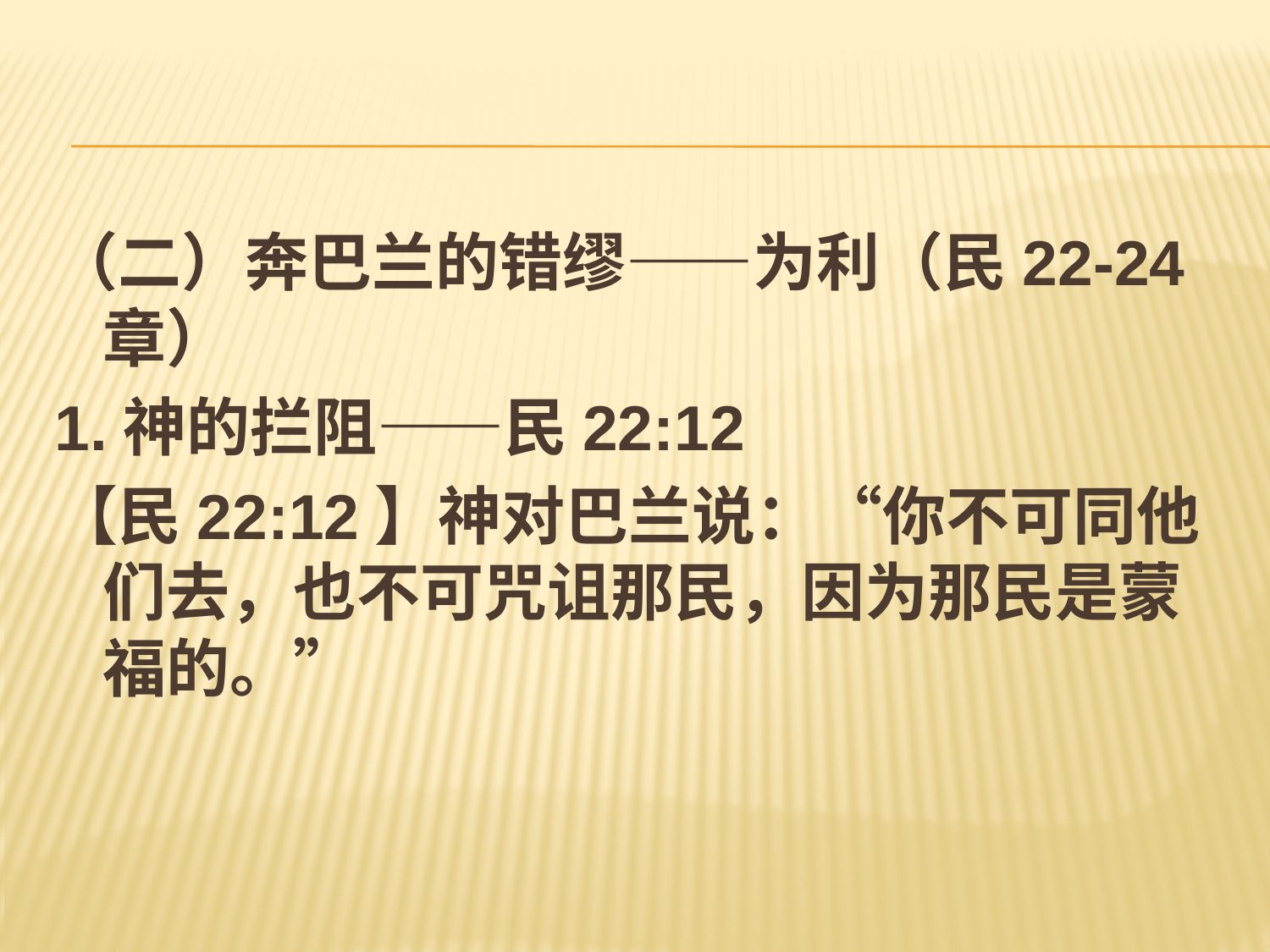

#
（二）奔巴兰的错缪——为利（民22-24章）
1.神的拦阻——民22:12
【民22:12】神对巴兰说：“你不可同他们去，也不可咒诅那民，因为那民是蒙福的。”